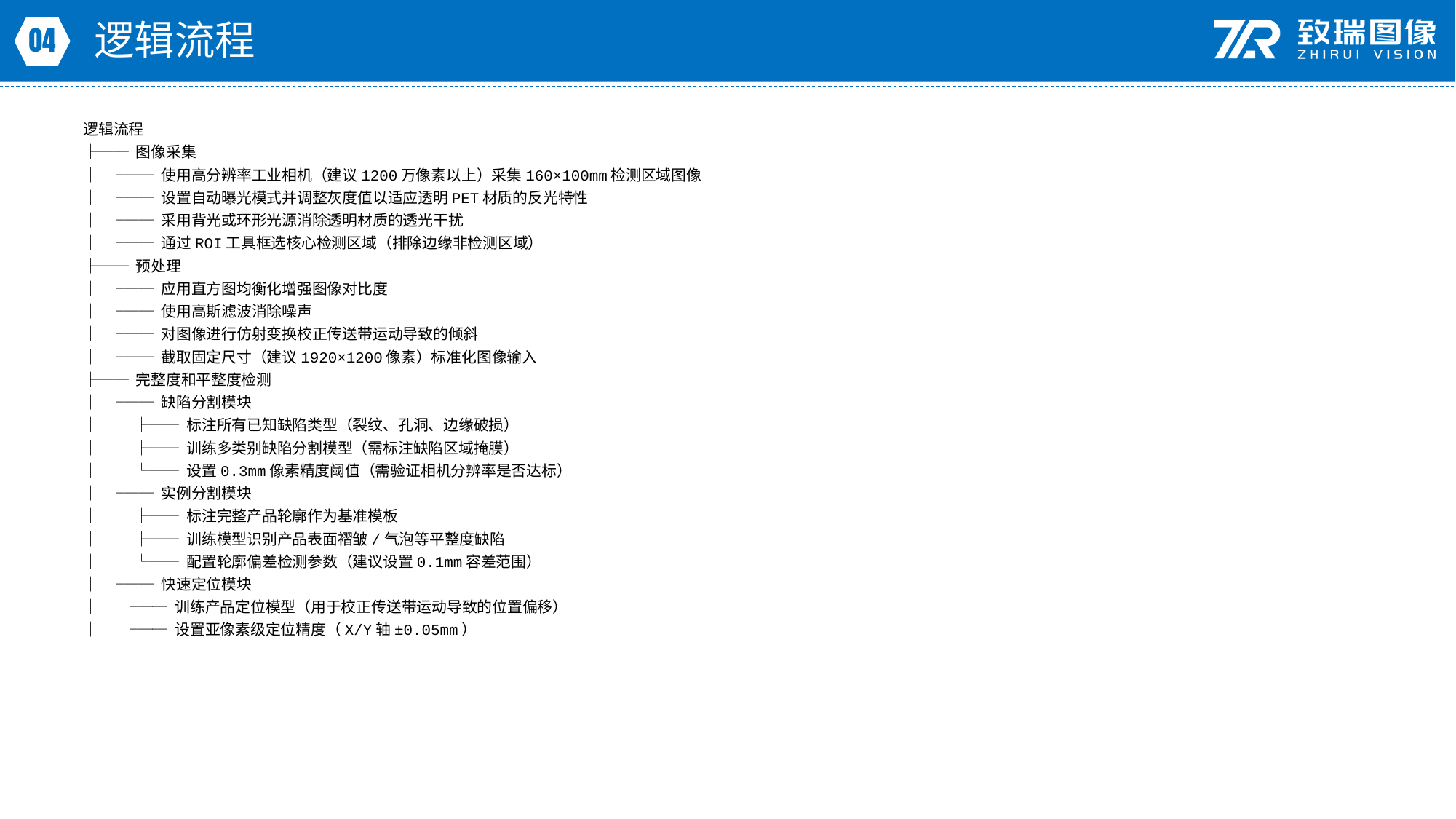

逻辑流程
04

逻辑流程
├── 图像采集
│   ├── 使用高分辨率工业相机（建议1200万像素以上）采集160×100mm检测区域图像
│   ├── 设置自动曝光模式并调整灰度值以适应透明PET材质的反光特性
│   ├── 采用背光或环形光源消除透明材质的透光干扰
│   └── 通过ROI工具框选核心检测区域（排除边缘非检测区域）
├── 预处理
│   ├── 应用直方图均衡化增强图像对比度
│   ├── 使用高斯滤波消除噪声
│   ├── 对图像进行仿射变换校正传送带运动导致的倾斜
│   └── 截取固定尺寸（建议1920×1200像素）标准化图像输入
├── 完整度和平整度检测
│   ├── 缺陷分割模块
│   │   ├── 标注所有已知缺陷类型（裂纹、孔洞、边缘破损）
│   │   ├── 训练多类别缺陷分割模型（需标注缺陷区域掩膜）
│   │   └── 设置0.3mm像素精度阈值（需验证相机分辨率是否达标）
│   ├── 实例分割模块
│   │   ├── 标注完整产品轮廓作为基准模板
│   │   ├── 训练模型识别产品表面褶皱/气泡等平整度缺陷
│   │   └── 配置轮廓偏差检测参数（建议设置0.1mm容差范围）
│   └── 快速定位模块
│       ├── 训练产品定位模型（用于校正传送带运动导致的位置偏移）
│       └── 设置亚像素级定位精度（X/Y轴±0.05mm）